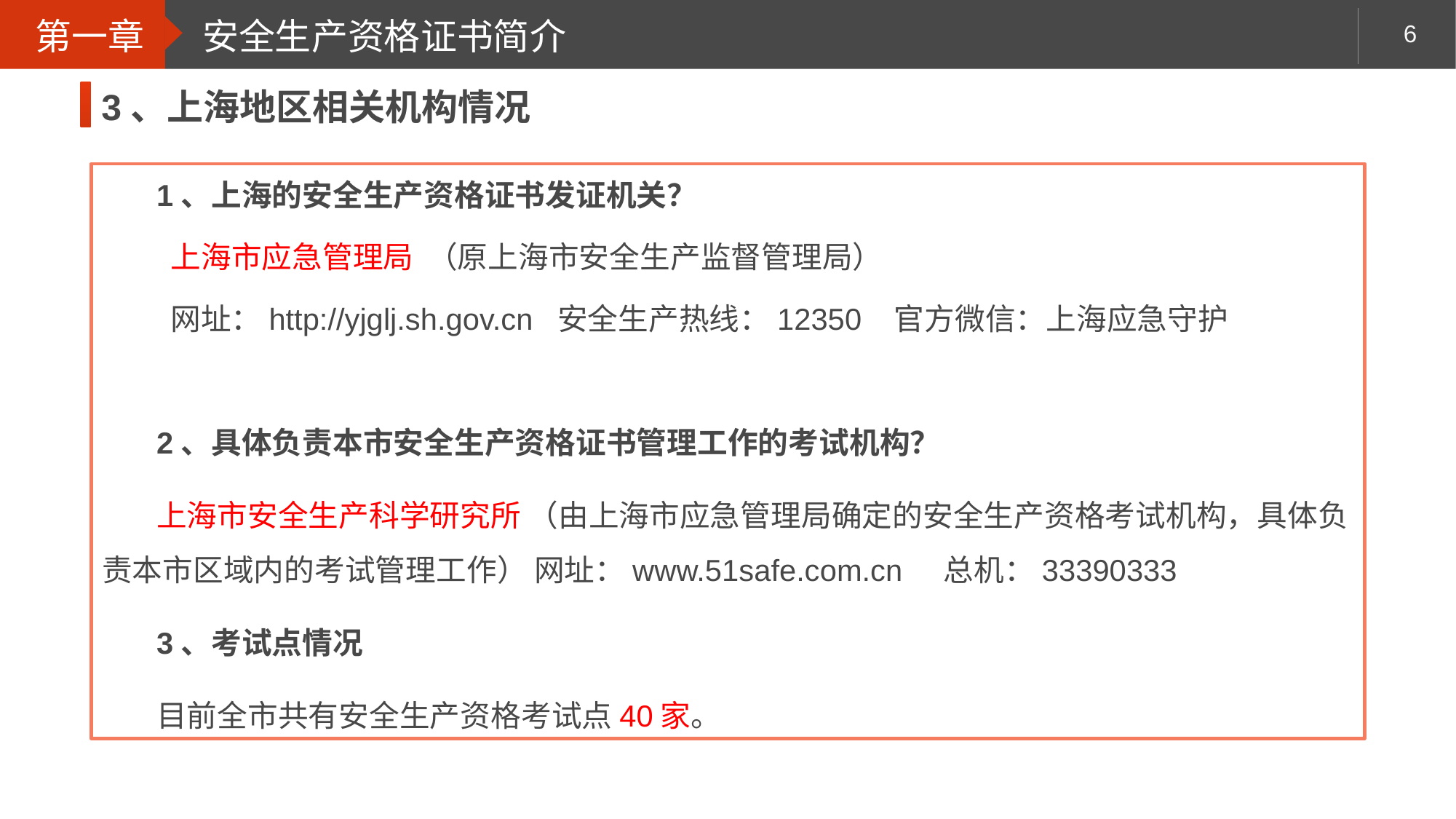

第一章
安全生产资格证书简介
3、上海地区相关机构情况

1、上海的安全生产资格证书发证机关？
 上海市应急管理局  （原上海市安全生产监督管理局）
 网址：http://yjglj.sh.gov.cn  安全生产热线：12350   官方微信：上海应急守护

2、具体负责本市安全生产资格证书管理工作的考试机构？
上海市安全生产科学研究所 （由上海市应急管理局确定的安全生产资格考试机构，具体负责本市区域内的考试管理工作） 网址：www.51safe.com.cn    总机：33390333
3、考试点情况
目前全市共有安全生产资格考试点40家。